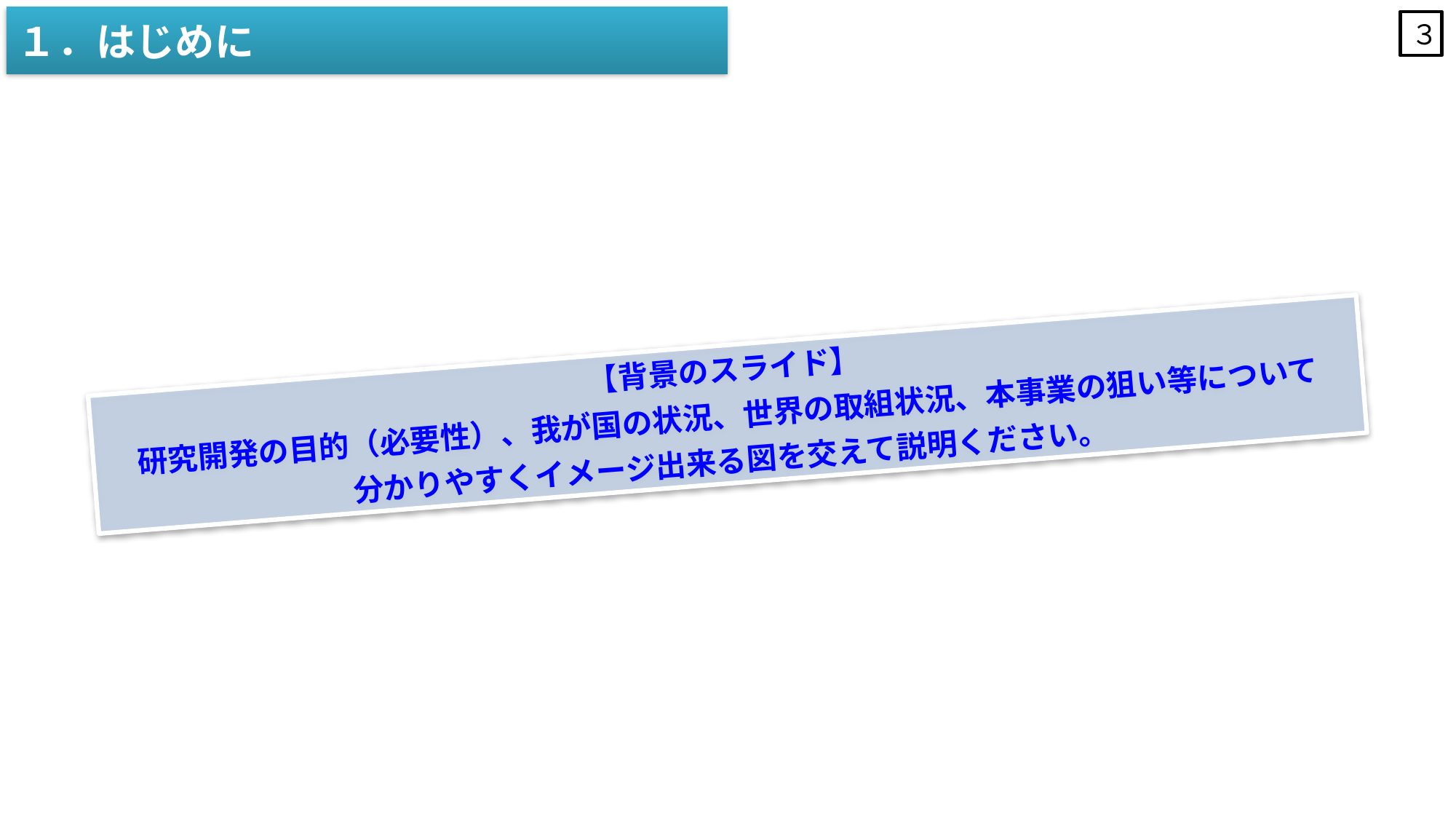

# １．はじめに
３
【背景のスライド】
研究開発の目的（必要性）、我が国の状況、世界の取組状況、本事業の狙い等について
分かりやすくイメージ出来る図を交えて説明ください。